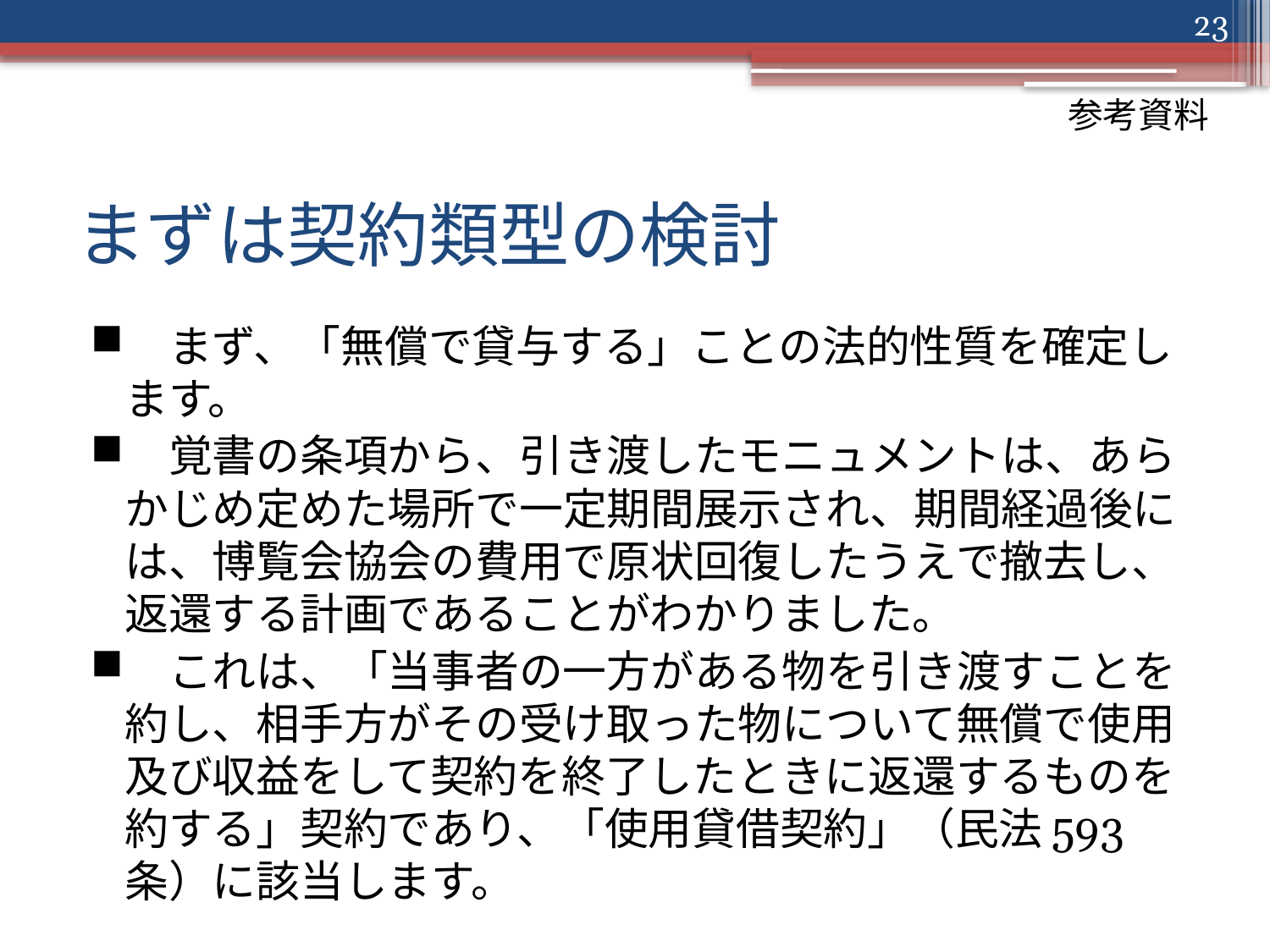

23
参考資料
# まずは契約類型の検討
　まず、「無償で貸与する」ことの法的性質を確定します。
　覚書の条項から、引き渡したモニュメントは、あらかじめ定めた場所で一定期間展示され、期間経過後には、博覧会協会の費用で原状回復したうえで撤去し、返還する計画であることがわかりました。
　これは、「当事者の一方がある物を引き渡すことを約し、相手方がその受け取った物について無償で使用及び収益をして契約を終了したときに返還するものを約する」契約であり、「使用貸借契約」（民法593条）に該当します。